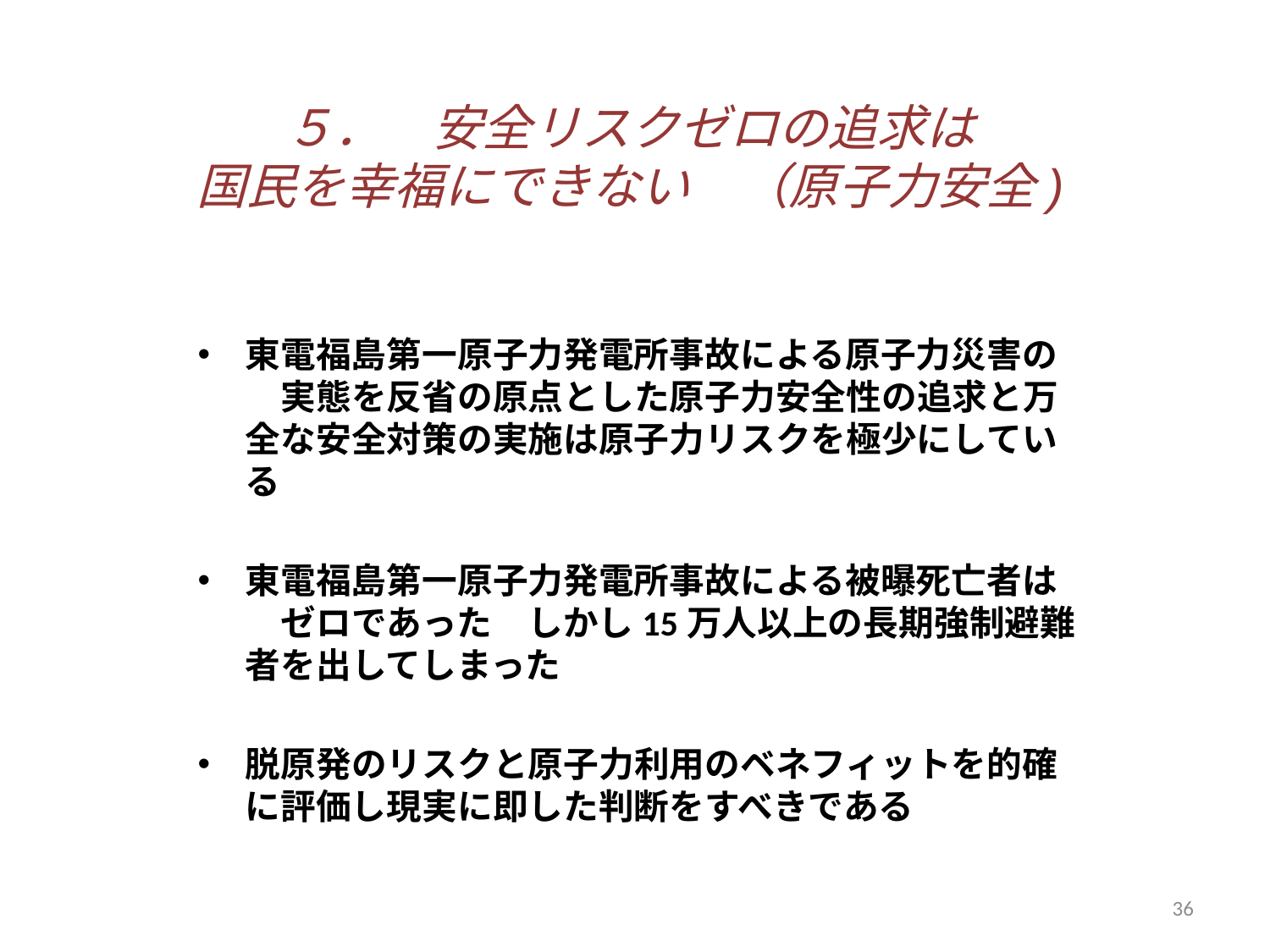

# ５．　安全リスクゼロの追求は 国民を幸福にできない　（原子力安全)
東電福島第一原子力発電所事故による原子力災害の　実態を反省の原点とした原子力安全性の追求と万全な安全対策の実施は原子力リスクを極少にしている

東電福島第一原子力発電所事故による被曝死亡者は　ゼロであった　しかし15万人以上の長期強制避難者を出してしまった

脱原発のリスクと原子力利用のベネフィットを的確に評価し現実に即した判断をすべきである
36